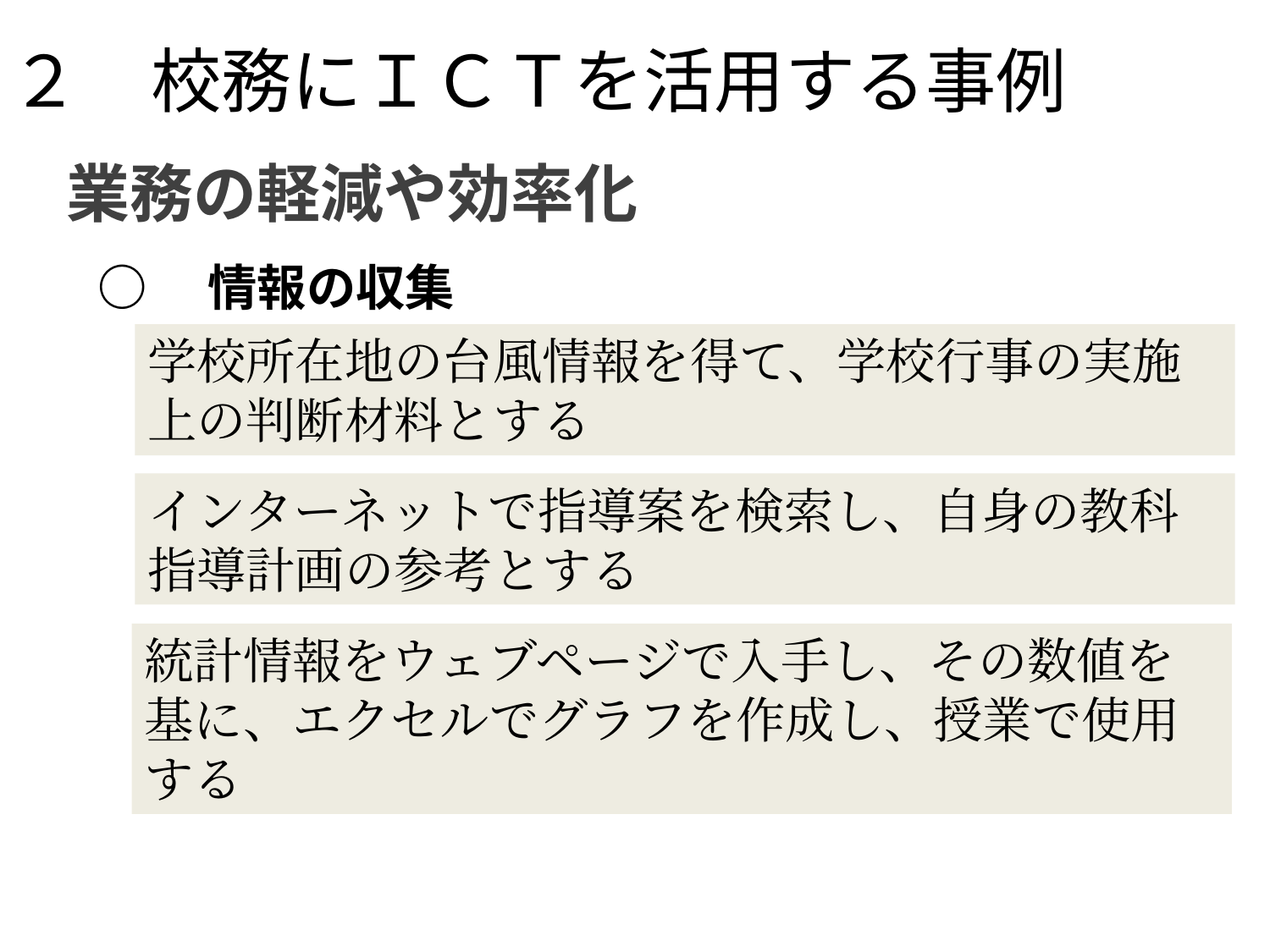

# ２　校務にＩＣＴを活用する事例
業務の軽減や効率化
○　情報の収集
学校所在地の台風情報を得て、学校行事の実施上の判断材料とする
インターネットで指導案を検索し、自身の教科指導計画の参考とする
統計情報をウェブページで入手し、その数値を基に、エクセルでグラフを作成し、授業で使用する